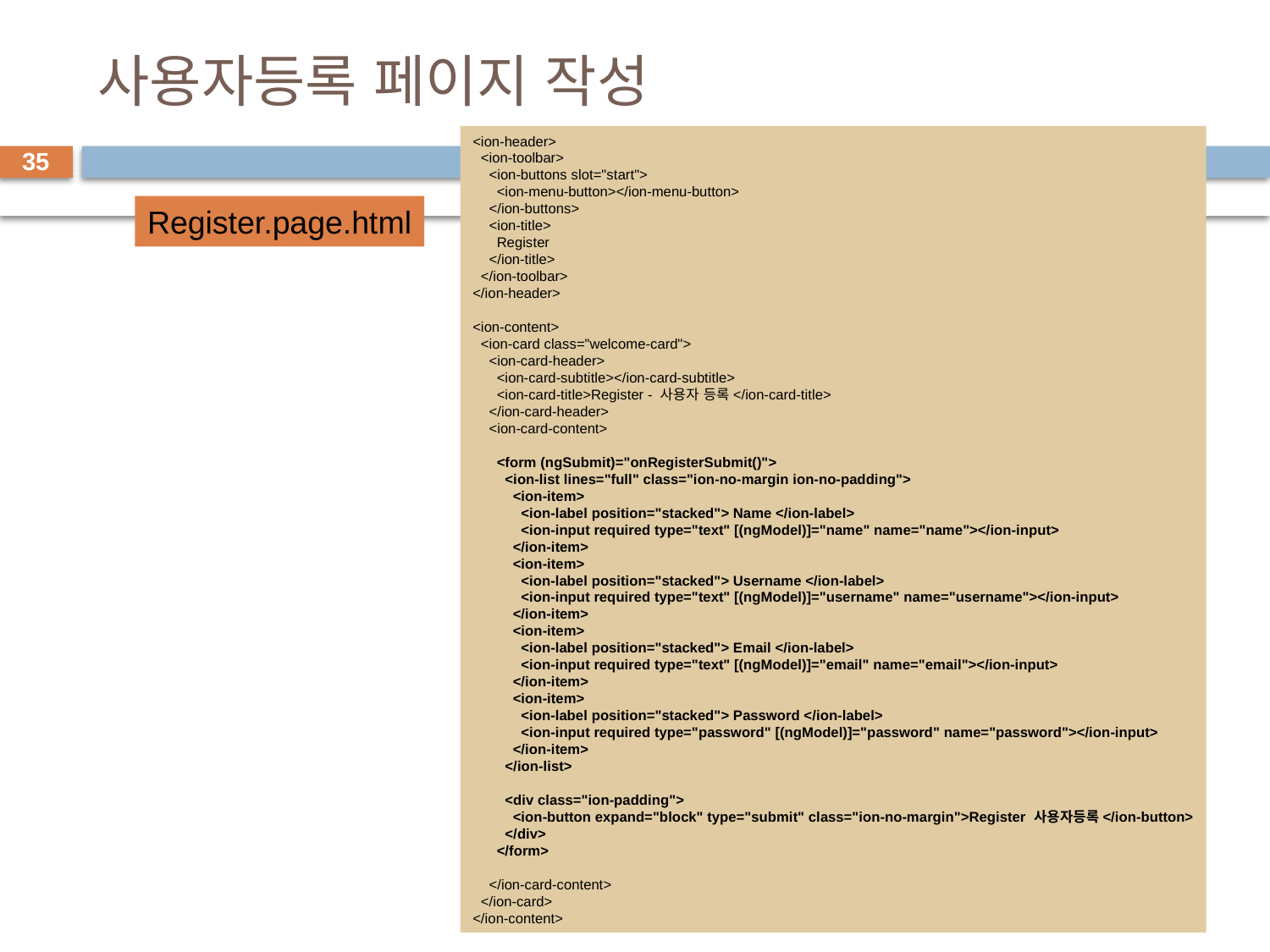

# 사용자등록 페이지 작성
<ion-header>
  <ion-toolbar>
    <ion-buttons slot="start">
      <ion-menu-button></ion-menu-button>
    </ion-buttons>
    <ion-title>
      Register
    </ion-title>
  </ion-toolbar>
</ion-header>
<ion-content>
  <ion-card class="welcome-card">
    <ion-card-header>
      <ion-card-subtitle></ion-card-subtitle>
      <ion-card-title>Register - 사용자 등록</ion-card-title>
    </ion-card-header>
    <ion-card-content>
      <form (ngSubmit)="onRegisterSubmit()">
        <ion-list lines="full" class="ion-no-margin ion-no-padding">
          <ion-item>
            <ion-label position="stacked"> Name </ion-label>
            <ion-input required type="text" [(ngModel)]="name" name="name"></ion-input>
          </ion-item>
          <ion-item>
            <ion-label position="stacked"> Username </ion-label>
            <ion-input required type="text" [(ngModel)]="username" name="username"></ion-input>
          </ion-item>
          <ion-item>
            <ion-label position="stacked"> Email </ion-label>
            <ion-input required type="text" [(ngModel)]="email" name="email"></ion-input>
          </ion-item>
          <ion-item>
            <ion-label position="stacked"> Password </ion-label>
            <ion-input required type="password" [(ngModel)]="password" name="password"></ion-input>
          </ion-item>
        </ion-list>
        <div class="ion-padding">
          <ion-button expand="block" type="submit" class="ion-no-margin">Register 사용자등록</ion-button>
        </div>
      </form>
    </ion-card-content>
  </ion-card>
</ion-content>
35
Register.page.html